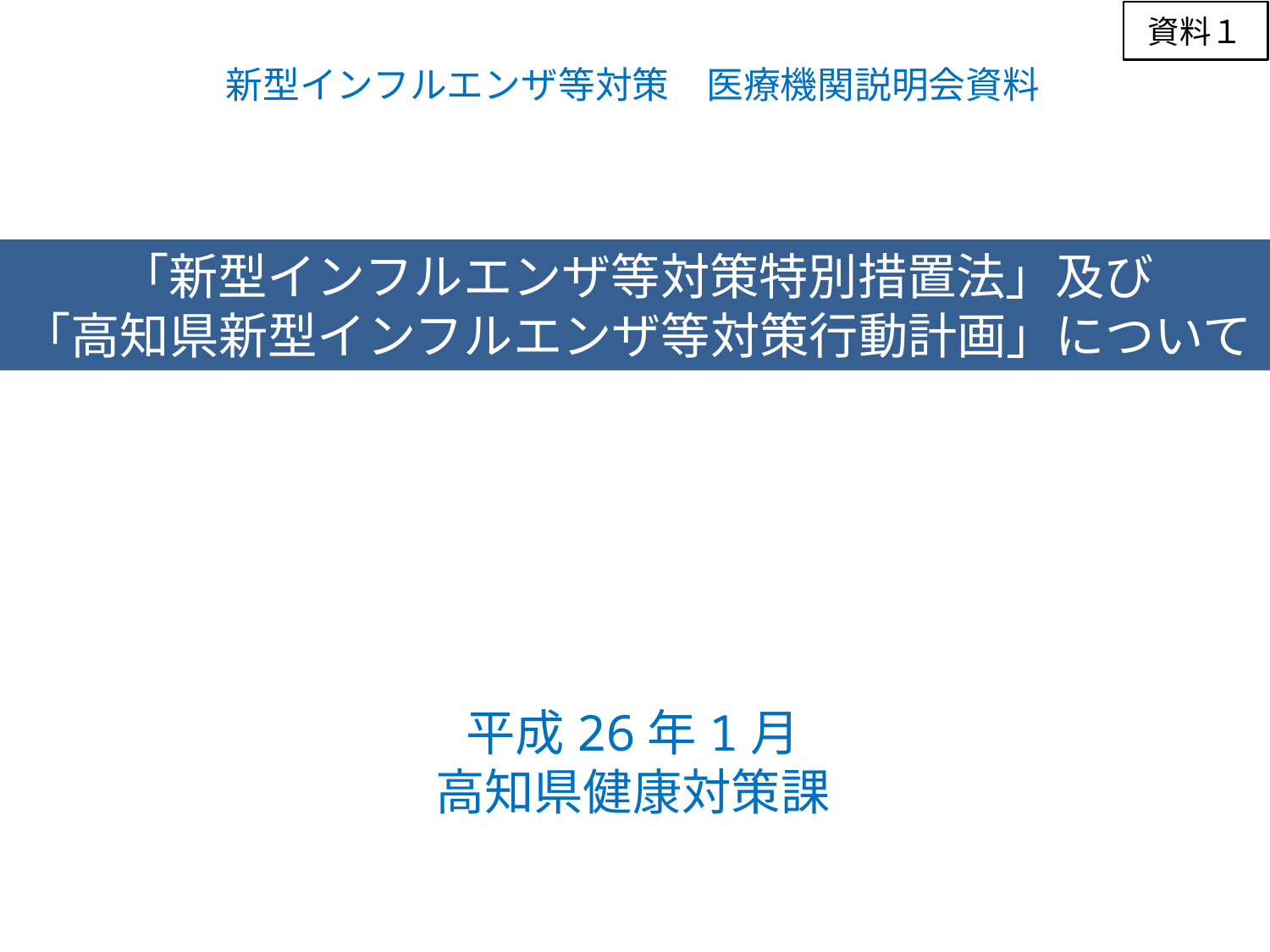

資料１
新型インフルエンザ等対策　医療機関説明会資料
「新型インフルエンザ等対策特別措置法」及び
「高知県新型インフルエンザ等対策行動計画」について
平成26年1月
高知県健康対策課